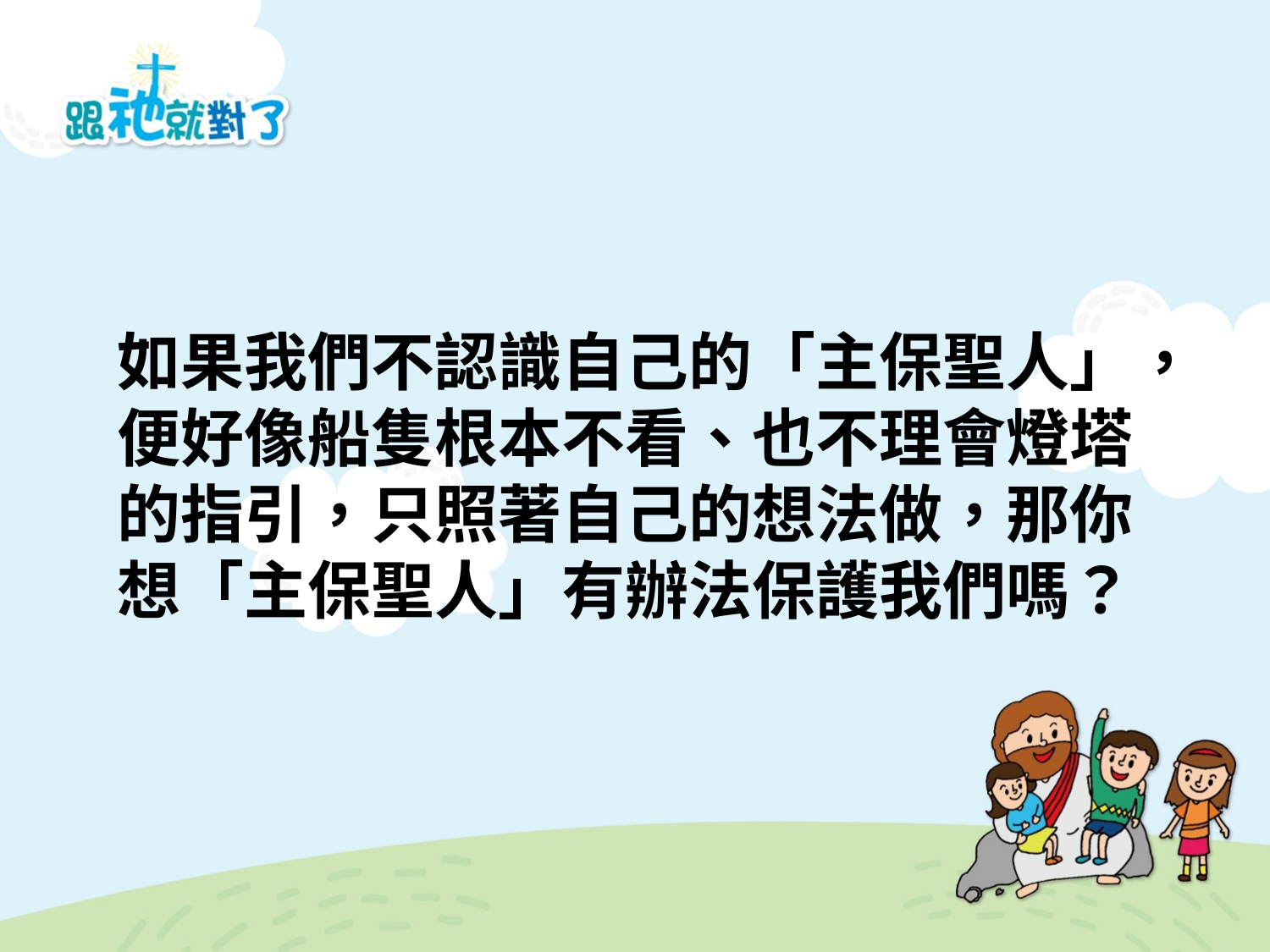

如果我們不認識自己的「主保聖人」，便好像船隻根本不看、也不理會燈塔的指引，只照著自己的想法做，那你想「主保聖人」有辦法保護我們嗎？